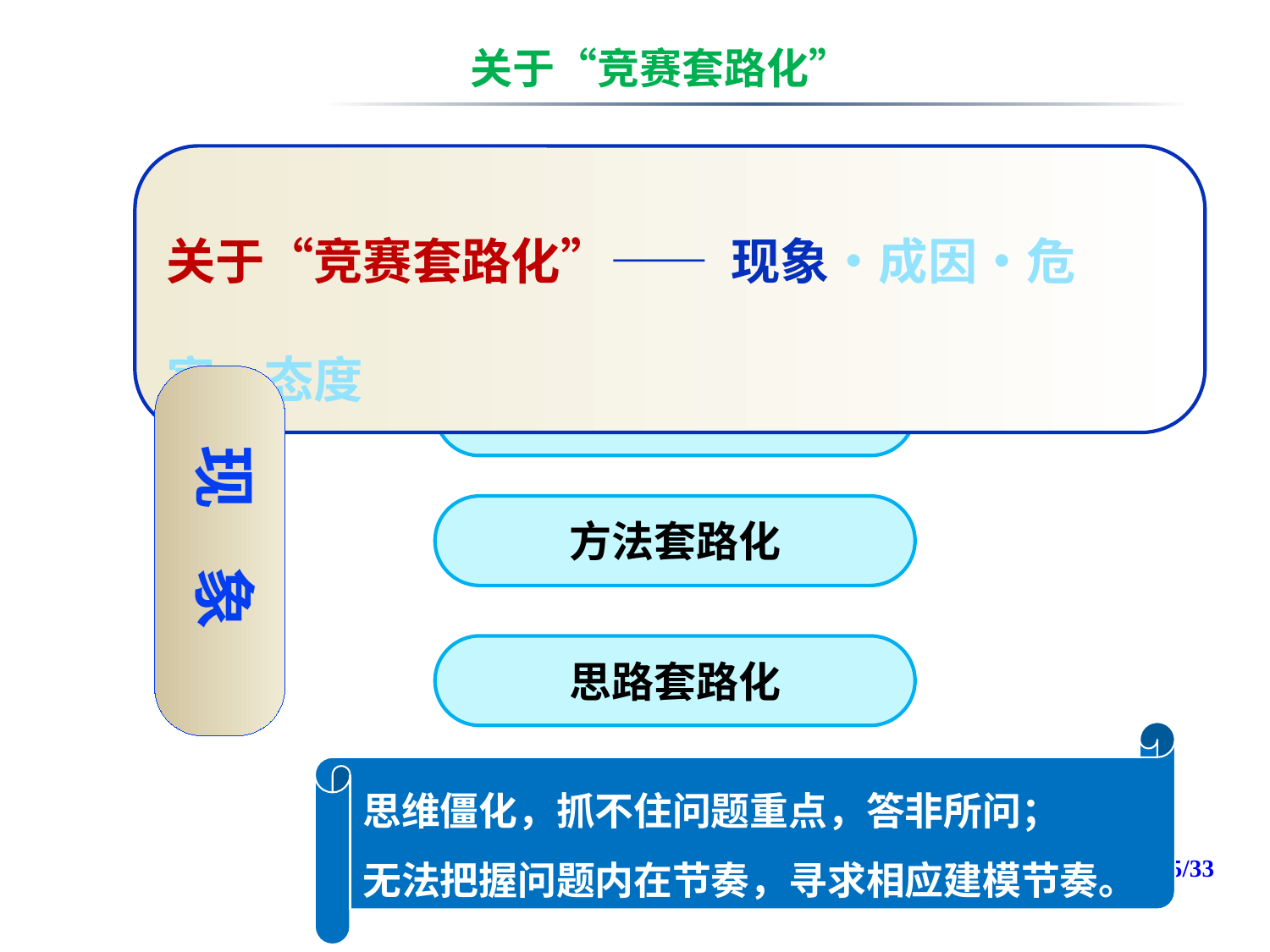

关于“竞赛套路化”
关于“竞赛套路化”——  现象•成因•危害•态度

现    象
格式套路化
方法套路化
思路套路化

思维僵化，抓不住问题重点，答非所问；
无法把握问题内在节奏，寻求相应建模节奏。